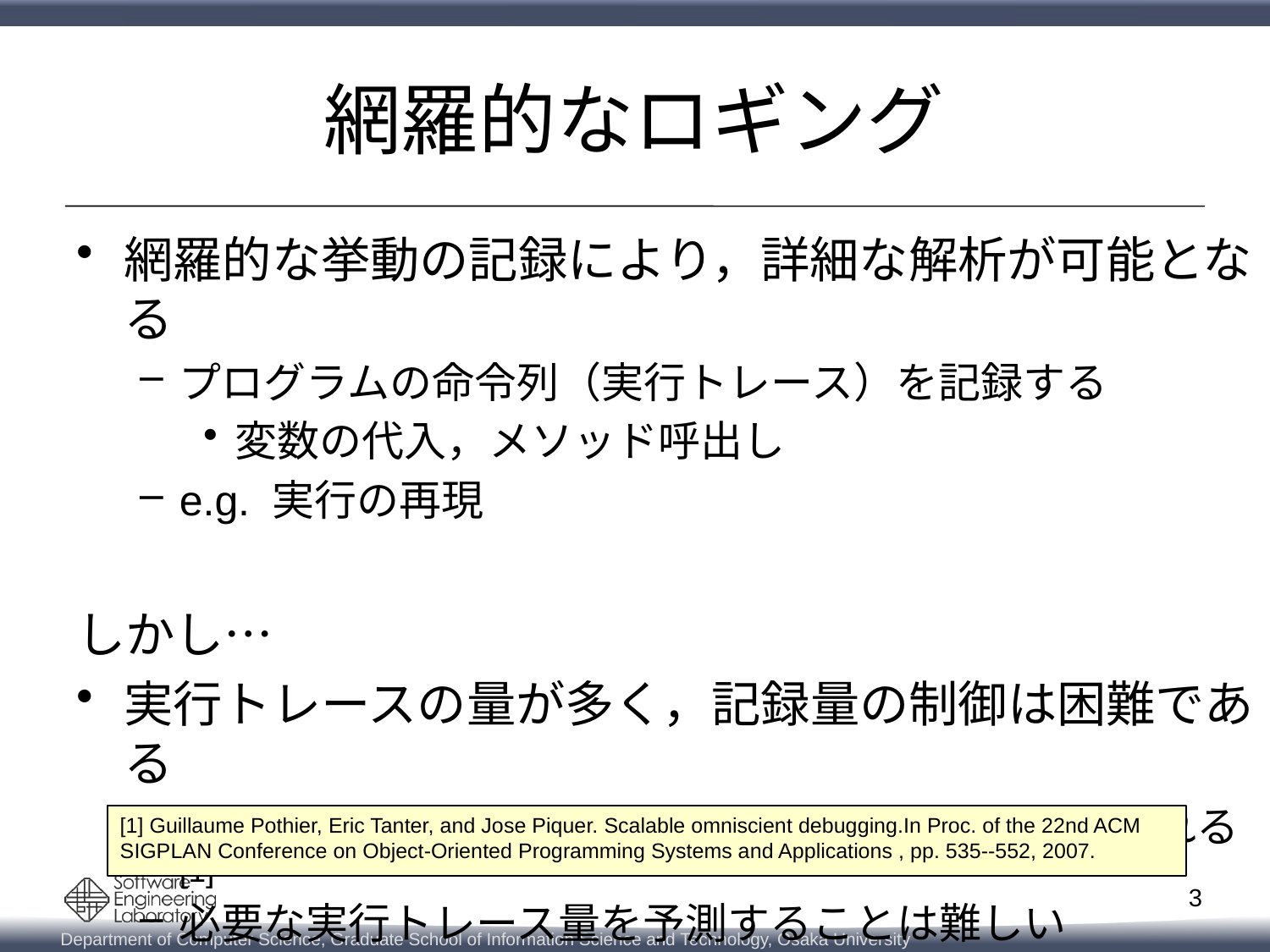

# 網羅的なロギング
網羅的な挙動の記録により，詳細な解析が可能となる
プログラムの命令列（実行トレース）を記録する
変数の代入，メソッド呼出し
e.g. 実行の再現

しかし…
実行トレースの量が多く，記録量の制御は困難である
手法によっては，1秒当たり10MBのログが出力される[1]
必要な実行トレース量を予測することは難しい

[1] Guillaume Pothier, Eric Tanter, and Jose Piquer. Scalable omniscient debugging.In Proc. of the 22nd ACM SIGPLAN Conference on Object-Oriented Programming Systems and Applications , pp. 535--552, 2007.

3